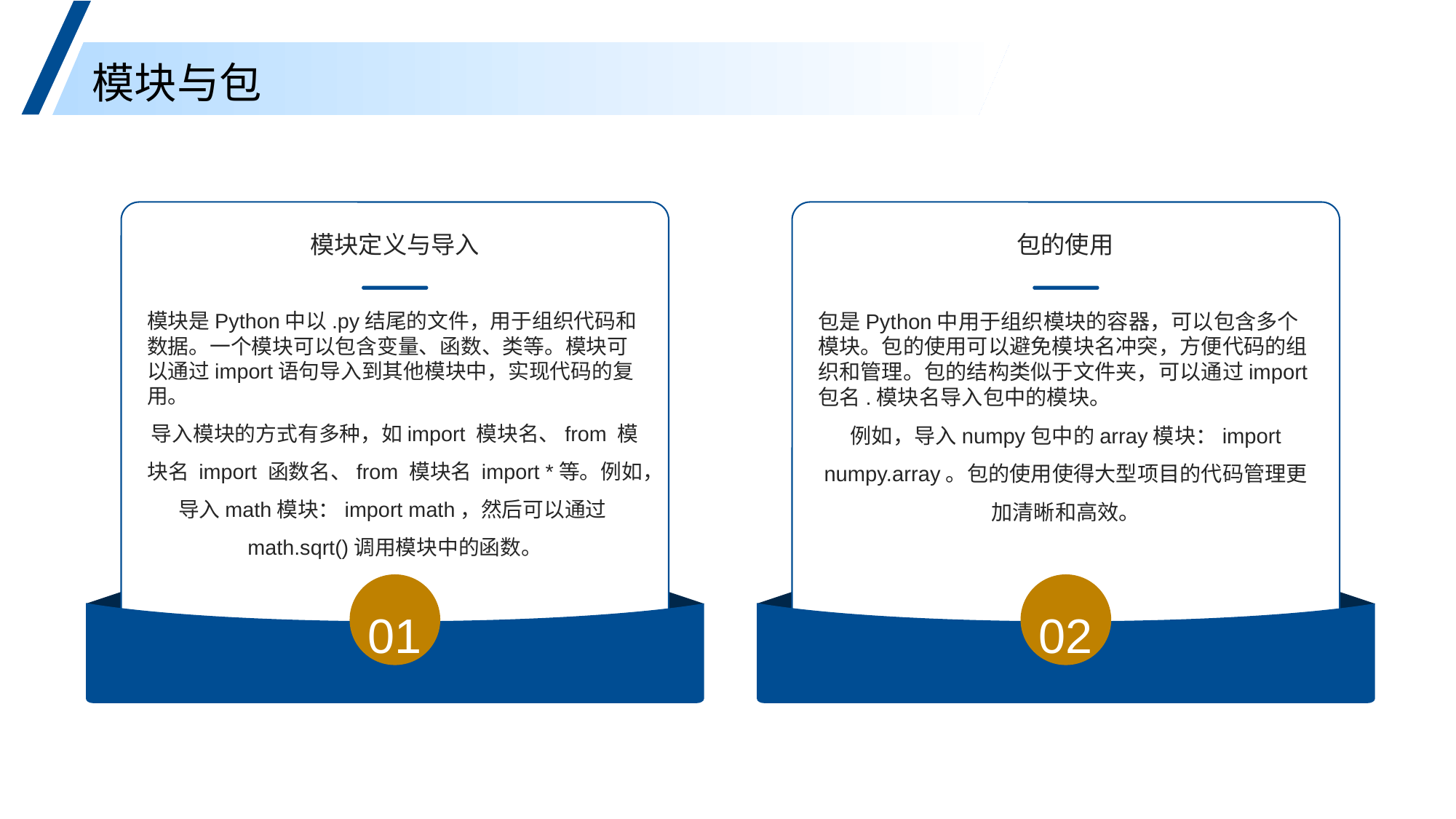

模块与包

模块定义与导入
包的使用

模块是Python中以.py结尾的文件，用于组织代码和数据。一个模块可以包含变量、函数、类等。模块可以通过import语句导入到其他模块中，实现代码的复用。
导入模块的方式有多种，如import 模块名、from 模块名 import 函数名、from 模块名 import *等。例如，导入math模块：import math，然后可以通过math.sqrt()调用模块中的函数。
包是Python中用于组织模块的容器，可以包含多个模块。包的使用可以避免模块名冲突，方便代码的组织和管理。包的结构类似于文件夹，可以通过import 包名.模块名导入包中的模块。
例如，导入numpy包中的array模块：import numpy.array。包的使用使得大型项目的代码管理更加清晰和高效。

01
02